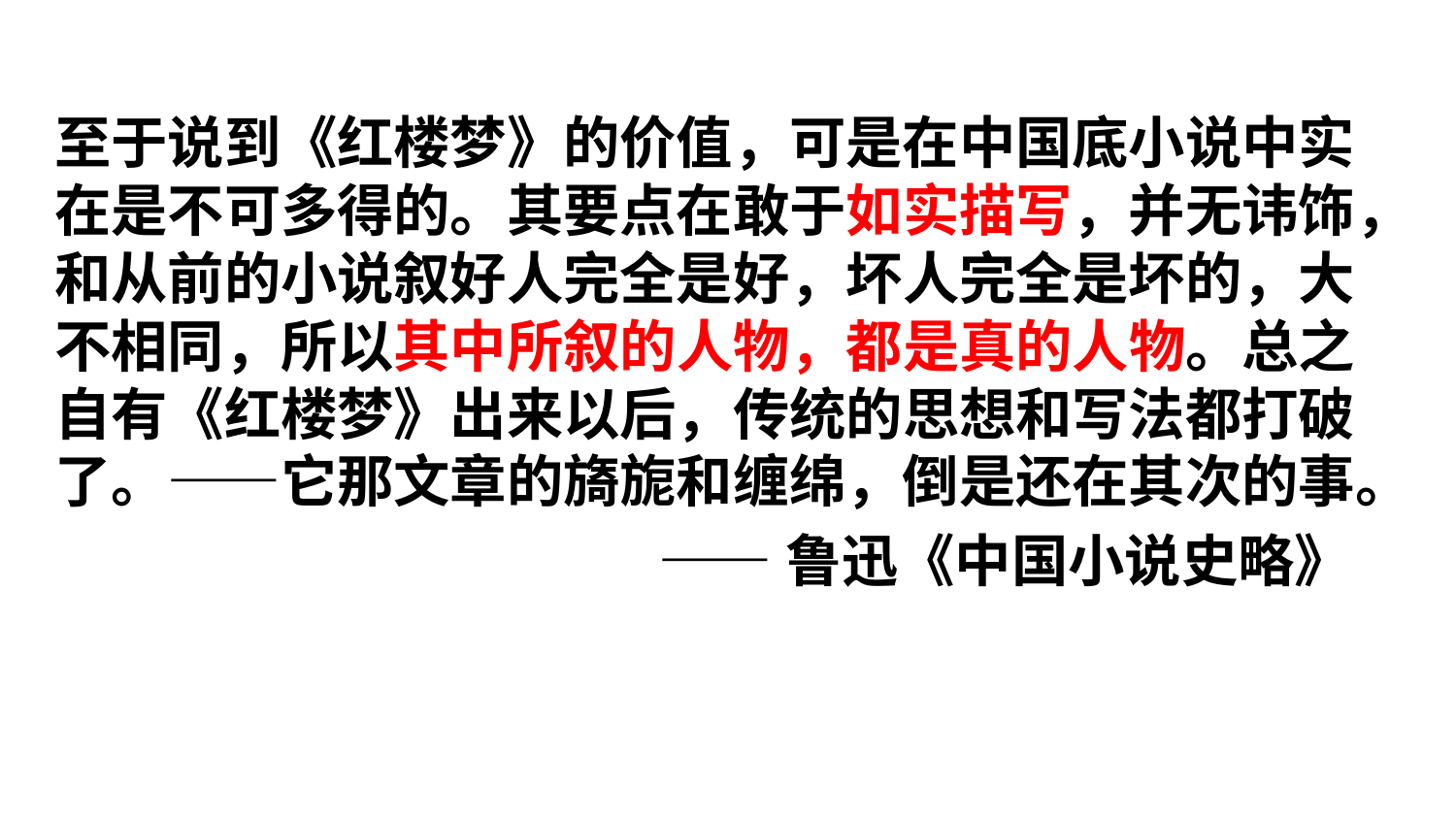

至于说到《红楼梦》的价值，可是在中国底小说中实在是不可多得的。其要点在敢于如实描写，并无讳饰，和从前的小说叙好人完全是好，坏人完全是坏的，大不相同，所以其中所叙的人物，都是真的人物。总之自有《红楼梦》出来以后，传统的思想和写法都打破了。——它那文章的旖旎和缠绵，倒是还在其次的事。
                                               ——鲁迅《中国小说史略》